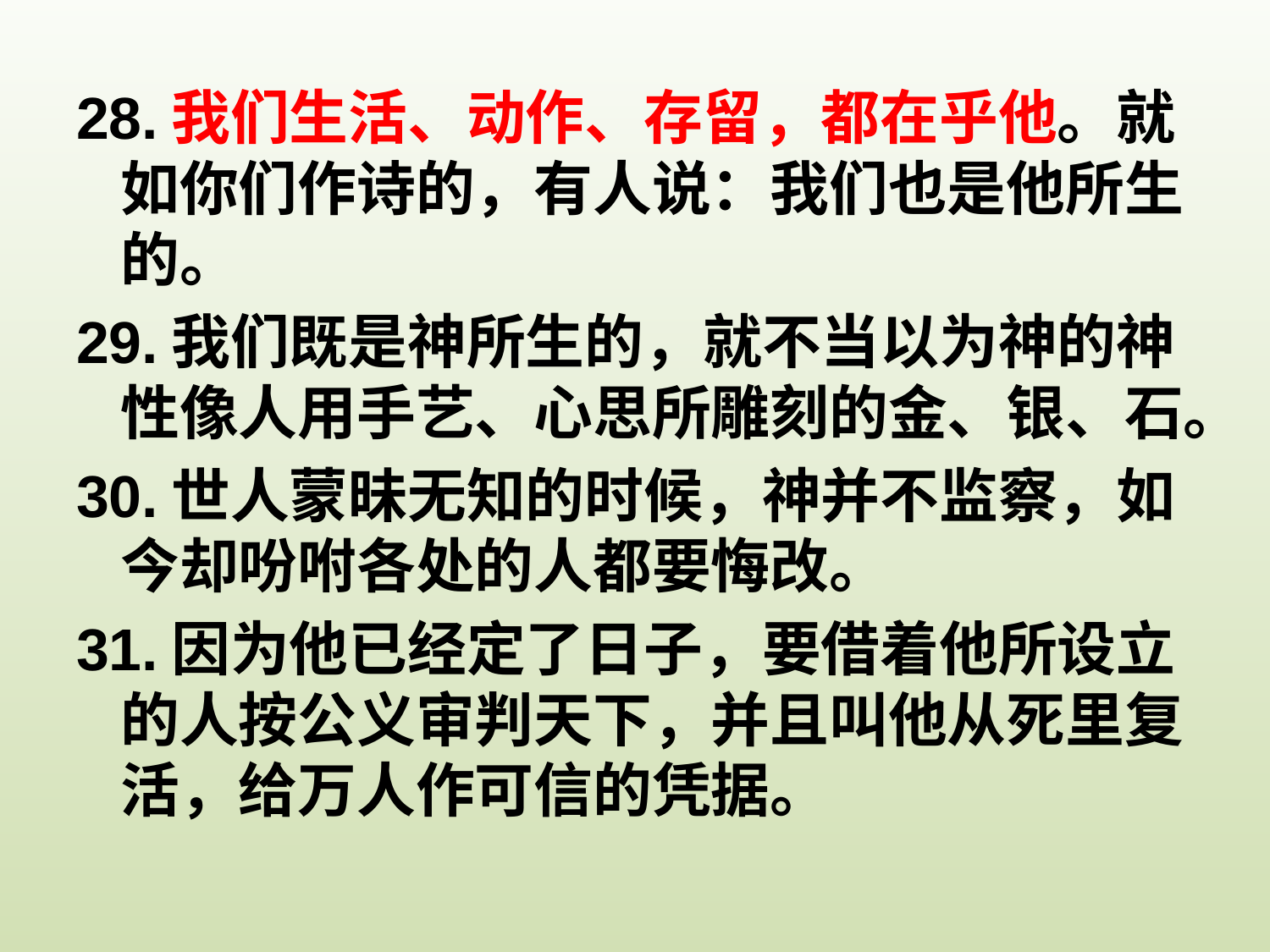

28.我们生活、动作、存留，都在乎他。就如你们作诗的，有人说：我们也是他所生的。
29.我们既是神所生的，就不当以为神的神性像人用手艺、心思所雕刻的金、银、石。
30.世人蒙昧无知的时候，神并不监察，如今却吩咐各处的人都要悔改。
31.因为他已经定了日子，要借着他所设立的人按公义审判天下，并且叫他从死里复活，给万人作可信的凭据。